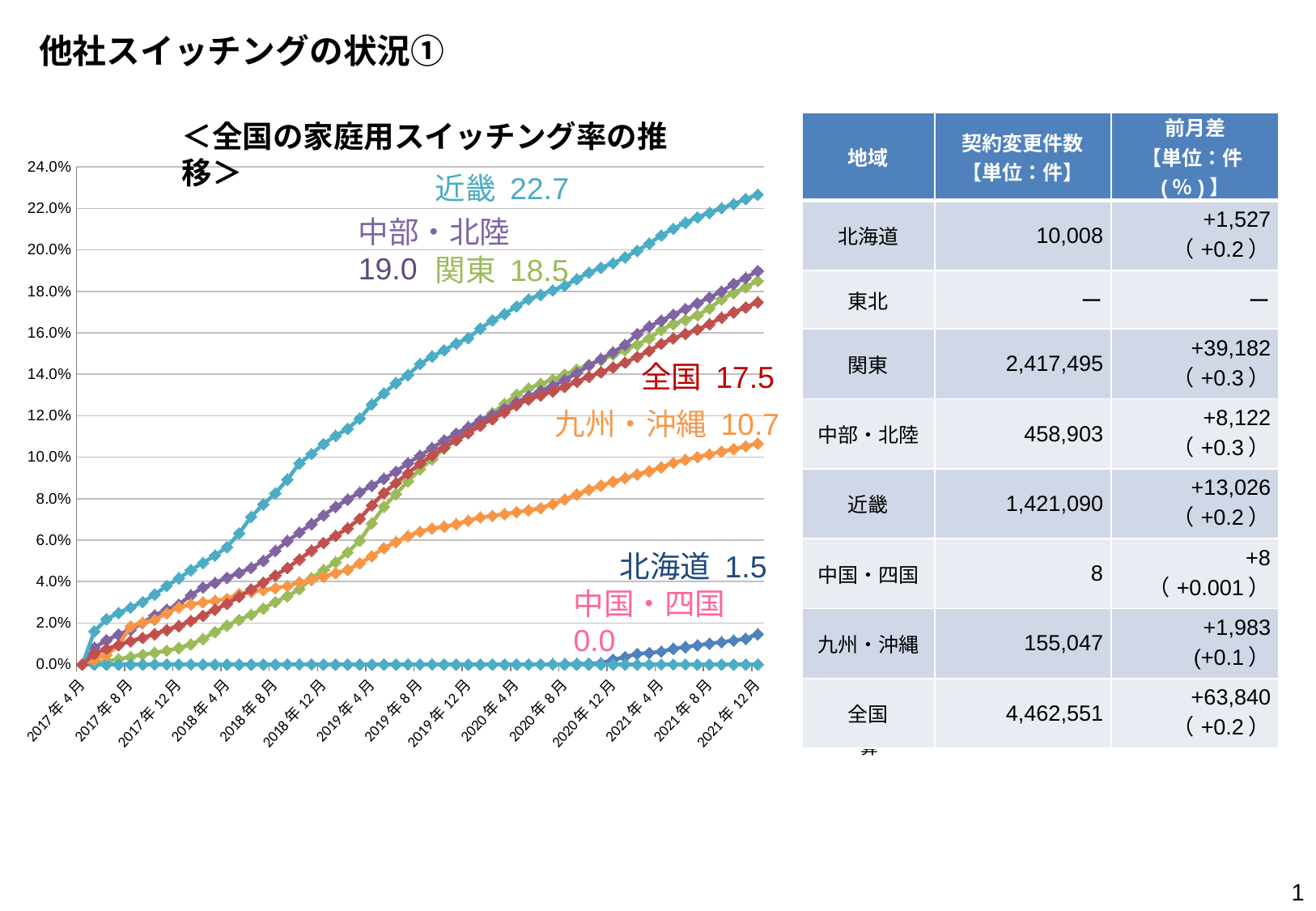

# 他社スイッチングの状況①
＜全国の家庭用スイッチング率の推移＞
| 地域 | 契約変更件数 【単位：件】 | 前月差 【単位：件(％)】 |
| --- | --- | --- |
| 北海道 | 10,008 | +1,527 （+0.2） |
| 東北 | ー | ー |
| 関東 | 2,417,495 | +39,182 （+0.3） |
| 中部・北陸 | 458,903 | +8,122 （+0.3） |
| 近畿 | 1,421,090 | +13,026 （+0.2） |
| 中国・四国 | 8 | +8 （+0.001） |
| 九州・沖縄 | 155,047 | +1,983 (+0.1） |
| 全国 | 4,462,551 | +63,840 （+0.2） |

### Chart

| Category | 北海道 | 関東 | 中部・北陸 | 近畿 | 中国・四国 | 九州・沖縄 | 合計（全国） |
|---|---|---|---|---|---|---|---|
| 42795 | None | None | None | None | None | None | None |
| 42826 | 0.0 | 0.0 | 3.3096828910080054e-06 | 0.0 | 0.0 | 0.0 | 3.1332091303124004e-07 |
| 42856 | 0.0 | 0.0006342079764302749 | 0.008112860186583373 | 0.01599658582998237 | 0.0 | 0.0021941016494967324 | 0.0051458651802827 |
| 42887 | 0.0 | 0.0016369991039180962 | 0.011643050700204787 | 0.021818122085284716 | 0.0 | 0.00461793055633889 | 0.007560786117470982 |
| 42917 | 0.0 | 0.0025786276275232634 | 0.014397947996607575 | 0.024862615061580412 | 0.0 | 0.009165704884386663 | 0.009309978444696138 |
| 42948 | 0.0 | 0.0036986917326684394 | 0.016766026105123802 | 0.02744716473019477 | 0.0 | 0.018399502578585292 | 0.011267725004657711 |
| 42979 | 0.0 | 0.0047546078252308065 | 0.020069917051072545 | 0.030142553718794745 | 0.0 | 0.02014377899962721 | 0.012881993513708789 |
| 43009 | 0.0 | 0.005645407851992316 | 0.02368367705769191 | 0.03376069998140451 | 0.0 | 0.021489127848033356 | 0.014645011126221448 |
| 43040 | 0.0 | 0.006671852602258286 | 0.02646505181722276 | 0.037932564400834534 | 0.0 | 0.0247004948077513 | 0.016640865342230447 |
| 43070 | 0.0 | 0.007942794670172813 | 0.028903046976811533 | 0.04153763321849636 | 0.0 | 0.027592719709360627 | 0.018571940459470235 |
| 43101 | 0.0 | 0.009741005843899257 | 0.03339387294954802 | 0.04556612418660685 | 0.0 | 0.029044678512522886 | 0.020989093808163866 |
| 43132 | 0.0 | 0.012253265539549852 | 0.0371693937074654 | 0.04899719919404664 | 0.0 | 0.030026177902438823 | 0.023530361403531996 |
| 43160 | 0.0 | 0.015646833193274288 | 0.03939474174130691 | 0.05259222070644358 | 0.0 | 0.030757315850217827 | 0.026401790911006796 |
| 43191 | 0.0 | 0.018838235093739535 | 0.04189851684835447 | 0.0566460691592702 | 0.0 | 0.031647337020891425 | 0.029317868648588544 |
| 43221 | 0.0 | 0.021507420118500823 | 0.0441131084128002 | 0.06325767446667149 | 0.0 | 0.03390334122476267 | 0.032645297579866187 |
| 43252 | 0.0 | 0.024049457352211936 | 0.04662846740996628 | 0.07124480370914614 | 0.0 | 0.03498938715095557 | 0.036207325544775966 |
| 43282 | 0.0 | 0.02697416274213004 | 0.050005998800239954 | 0.07721577369513413 | 0.0 | 0.03588697418938605 | 0.039540903398971844 |
| 43313 | 0.0 | 0.03010991356246677 | 0.054781457501603126 | 0.08258709498594813 | 0.0 | 0.036829956434357845 | 0.04297012246187051 |
| 43344 | 0.0 | 0.03297008819509692 | 0.059556502492604926 | 0.08922246296770604 | 0.0 | 0.03780045092571831 | 0.046570297247941844 |
| 43374 | 0.0 | 0.036284274596973656 | 0.06366506009142998 | 0.0970322492982037 | 0.0 | 0.03958737132866267 | 0.050674566217966316 |
| 43405 | 0.0 | 0.04159240781478953 | 0.06777320397989367 | 0.10155066600875423 | 0.0 | 0.04088319813356921 | 0.054962715398825995 |
| 43435 | 0.0 | 0.04557547886338295 | 0.07194547297437065 | 0.1063465797218587 | 0.0 | 0.042425947349814086 | 0.05866119462136088 |
| 43466 | 0.0 | 0.04937781786220548 | 0.07602010632356287 | 0.11036263116916505 | 0.0 | 0.044085623613210834 | 0.06207310270381457 |
| 43497 | 0.0 | 0.05410808312418887 | 0.07956974122416896 | 0.1137683486918887 | 0.0 | 0.04568477293455249 | 0.0657567383480946 |
| 43525 | 0.0 | 0.0597791348714261 | 0.08300726061684215 | 0.11868770072681888 | 0.0 | 0.04878471529639631 | 0.07036827387631665 |
| 43556 | 0.0 | 0.0680856901093716 | 0.0862213764143723 | 0.12554347150026043 | 0.0 | 0.05224369247361232 | 0.07680306296258162 |
| 43586 | 0.0 | 0.07609270934106825 | 0.08962745381958091 | 0.13081447921946154 | 0.0 | 0.05610366064194325 | 0.08273642109265421 |
| 43617 | 0.0 | 0.08223882381633521 | 0.09300002068551808 | 0.13576652486676158 | 0.0 | 0.05914032483709311 | 0.08758929205413857 |
| 43647 | 0.0 | 0.0884018556075697 | 0.09705727819953251 | 0.1396345779127058 | 0.0 | 0.06192181294698803 | 0.09223490123165276 |
| 43678 | 0.0 | 0.09408370075549212 | 0.1007463334919223 | 0.14497448143943756 | 0.0 | 0.06414961709831088 | 0.09692938847159983 |
| 43709 | 0.0 | 0.09903595794646136 | 0.10444449041226238 | 0.14862085584541057 | 0.0 | 0.06559813687067456 | 0.10079118622005225 |
| 43739 | 0.0 | 0.10422681818661989 | 0.10814057878079557 | 0.15159852626764297 | 0.0 | 0.06650260197070221 | 0.10457966687485536 |
| 43770 | 0.0 | 0.10897752201585818 | 0.11141468258072523 | 0.15486788750462893 | 0.0 | 0.06770076030092895 | 0.10819135620448059 |
| 43800 | 0.0 | 0.11372654176839384 | 0.11456881037585587 | 0.1575297854756793 | 0.0 | 0.06935493411504796 | 0.11166761256944807 |
| 43831 | 0.0 | 0.11775125544090735 | 0.11788800860517552 | 0.16204262034997158 | 0.0 | 0.07097678103966028 | 0.1152416250592813 |
| 43862 | 0.0 | 0.12134308485189847 | 0.12047121610160727 | 0.16605372788516345 | 0.0 | 0.07172167511063363 | 0.11835133512111636 |
| 43891 | 0.0 | 0.1256869310595644 | 0.12329189334546883 | 0.1690832296440798 | 0.0 | 0.07257524255484223 | 0.12163341085023271 |
| 43922 | 0.0 | 0.13016006842862937 | 0.1264228533603624 | 0.1727103068447028 | 0.0 | 0.07350653209509883 | 0.12516218763324707 |
| 43952 | 5.850262530531057e-06 | 0.1332498133354073 | 0.12939081149287385 | 0.1761799762628426 | 0.0 | 0.07445295337086921 | 0.12793010374407918 |
| 43983 | 6.874058473373993e-05 | 0.13536057383535763 | 0.13198849885195374 | 0.17832531515844918 | 0.0 | 0.07545233572093778 | 0.12984140047868387 |
| 44013 | 0.00010384215991692627 | 0.13744523114641685 | 0.13429369298554084 | 0.1804789470679252 | 0.0 | 0.07737475393734636 | 0.1317655042056087 |
| 44044 | 0.00019013353224225937 | 0.1398885967951408 | 0.13728730116045756 | 0.18272475901618063 | 0.0 | 0.0796307581412176 | 0.13398130970256564 |
| 44075 | 0.0003363900955055358 | 0.1422677378823409 | 0.14047659433630516 | 0.18595074141138804 | 0.0 | 0.08204633337414316 | 0.13643418163534482 |
| 44105 | 0.0003890424582803153 | 0.14455364235936696 | 0.14425335622530666 | 0.1890181996568606 | 0.0 | 0.08428307900554234 | 0.13884334530075615 |
| 44136 | 0.0006420663127257836 | 0.1468017316595244 | 0.14740582917899178 | 0.19139909204256614 | 0.0 | 0.0862735900317629 | 0.14099679993601988 |
| 44166 | 0.0022728269931113158 | 0.14940738106323112 | 0.15059594977556212 | 0.19355527564861735 | 0.0 | 0.08818156431881741 | 0.14331376892277176 |
| 44197 | 0.0036096119813376626 | 0.15171012630728367 | 0.15419316136772646 | 0.19639180535403356 | 0.0 | 0.0899409724753731 | 0.14566504654950058 |
| 44228 | 0.005143843329969432 | 0.15429235173503533 | 0.15940591192106407 | 0.19956834862809628 | 0.0 | 0.0916763074163387 | 0.1483996723133231 |
| 44256 | 0.0055709124946982 | 0.15729253438080862 | 0.16305318246695488 | 0.20310611644858698 | 0.0 | 0.0932197444387433 | 0.15124807273369012 |
| 44287 | 0.006243692685709271 | 0.16145656712599604 | 0.1658680677657572 | 0.20699984594131926 | 0.0 | 0.09504999662974982 | 0.15472346746614676 |
| 44317 | 0.007545376098752432 | 0.16422411753998037 | 0.16880003309682892 | 0.21017910039299317 | 0.0 | 0.0972667958825172 | 0.15735884883076665 |
| 44348 | 0.008452166790984745 | 0.16625542023914194 | 0.17151686903998511 | 0.21313300814086897 | 0.0 | 0.09877102795381794 | 0.1594906843230312 |
| 44378 | 0.009260965585830665 | 0.1684236689938055 | 0.17425687276337837 | 0.21573095421650315 | 0.0 | 0.10006204011560646 | 0.16159259766810127 |
| 44409 | 0.010091702865166073 | 0.1718020799572061 | 0.17707424032434893 | 0.2178790042897209 | 0.0 | 0.10138950600385997 | 0.16421317461958043 |
| 44440 | 0.010806897459523497 | 0.17615794434861368 | 0.17996317977783755 | 0.22010535955159036 | 8.356313194618534e-06 | 0.10271903531059262 | 0.1673571933213924 |
| 44470 | 0.011561581325962002 | 0.179230618841542 | 0.18357363010156588 | 0.2221470357738291 | 8.356313194618534e-06 | 0.10398666206295078 | 0.16986485724883793 |
| 44501 | 0.012404019130358475 | 0.18205734158694223 | 0.18649277041143494 | 0.22455950540465283 | 8.356313194618534e-06 | 0.105278362030899 | 0.17227601833506984 |
| 44531 | 0.014637356851388707 | 0.1850566821943642 | 0.18985292596653083 | 0.2266369053789445 | 8.356313194618534e-06 | 0.10664228164561751 | 0.17477631922105916 |
近畿 22.7
中部・北陸 19.0
関東 18.5
全国 17.5
九州・沖縄 10.7
北海道 1.5
中国・四国 0.0
(※) 2017年4月の一般家庭の契約件数を用いて試算

1